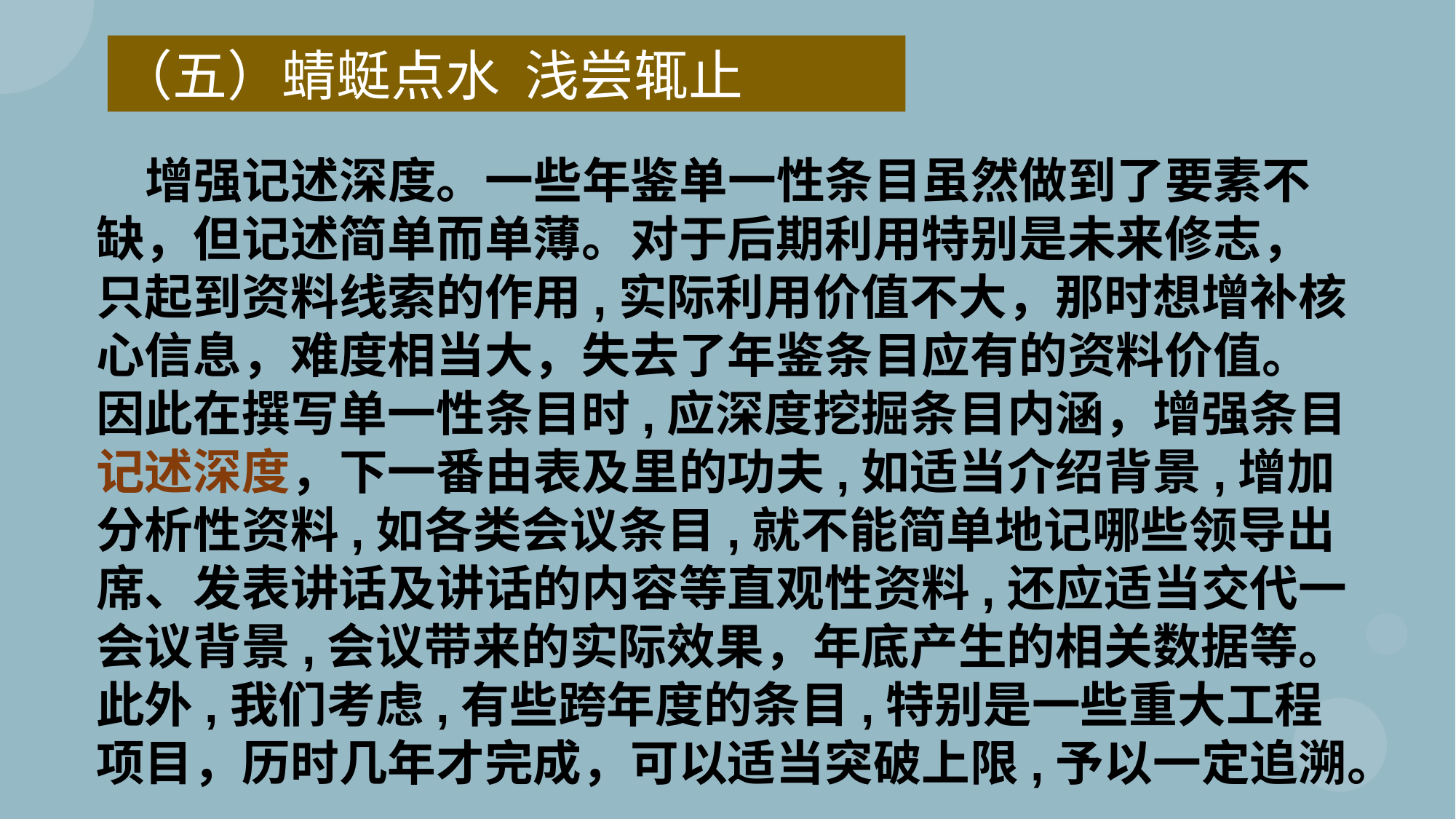

（五）蜻蜓点水  浅尝辄止
    增强记述深度。一些年鉴单一性条目虽然做到了要素不缺，但记述简单而单薄。对于后期利用特别是未来修志，只起到资料线索的作用,实际利用价值不大，那时想增补核心信息，难度相当大，失去了年鉴条目应有的资料价值。因此在撰写单一性条目时,应深度挖掘条目内涵，增强条目记述深度，下一番由表及里的功夫,如适当介绍背景,增加分析性资料,如各类会议条目,就不能简单地记哪些领导出席、发表讲话及讲话的内容等直观性资料,还应适当交代一会议背景,会议带来的实际效果，年底产生的相关数据等。此外,我们考虑,有些跨年度的条目,特别是一些重大工程项目，历时几年才完成，可以适当突破上限,予以一定追溯。